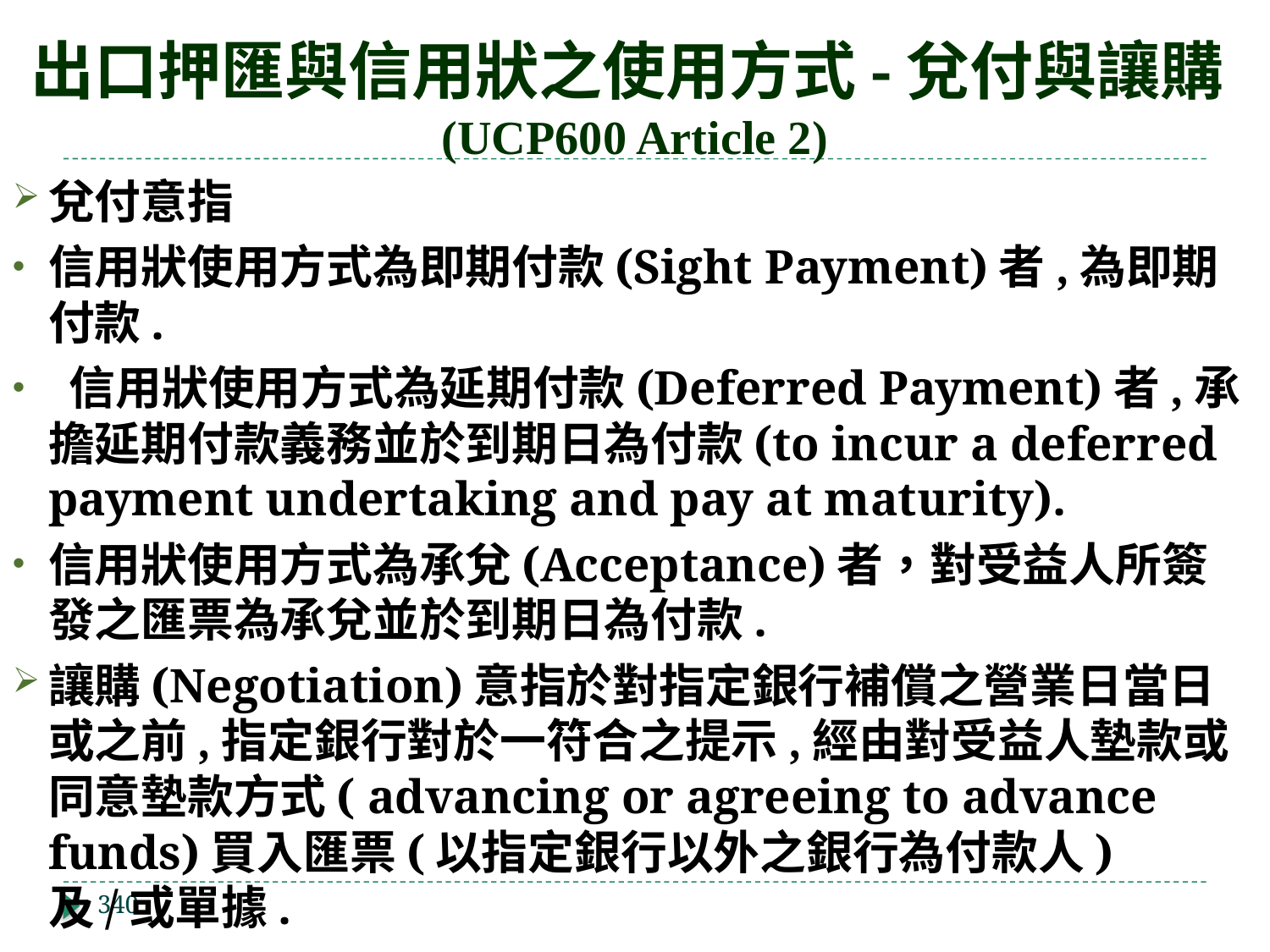

# 出口押匯與信用狀之使用方式-兌付與讓購(UCP600 Article 2)
兌付意指
信用狀使用方式為即期付款(Sight Payment)者,為即期付款.
 信用狀使用方式為延期付款(Deferred Payment)者,承擔延期付款義務並於到期日為付款(to incur a deferred payment undertaking and pay at maturity).
信用狀使用方式為承兌(Acceptance)者，對受益人所簽發之匯票為承兌並於到期日為付款.
讓購(Negotiation)意指於對指定銀行補償之營業日當日或之前,指定銀行對於一符合之提示,經由對受益人墊款或同意墊款方式( advancing or agreeing to advance funds)買入匯票(以指定銀行以外之銀行為付款人)及/或單據.
340